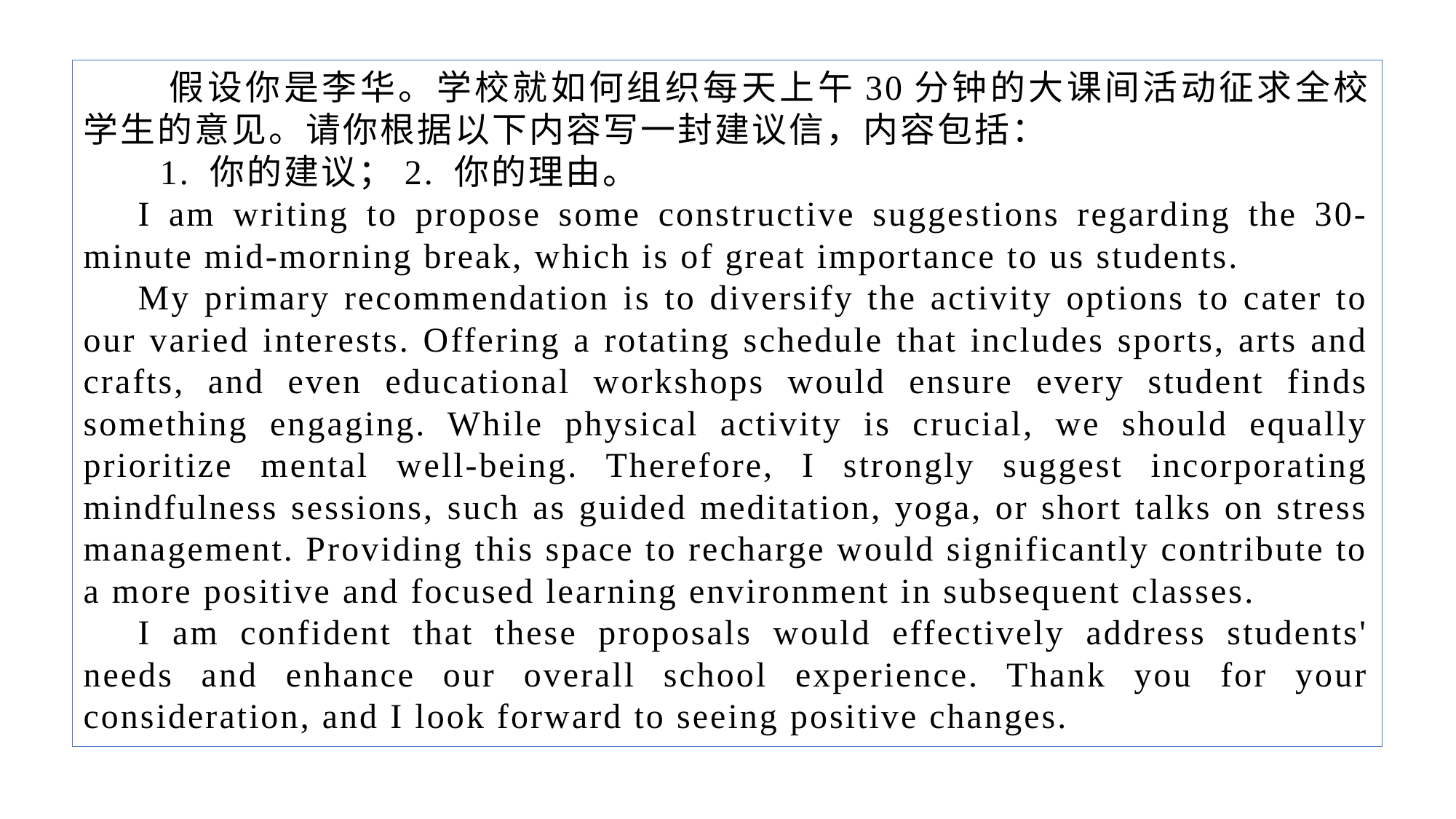

假设你是李华。学校就如何组织每天上午30分钟的大课间活动征求全校学生的意见。请你根据以下内容写一封建议信，内容包括：
  1. 你的建议；2. 你的理由。
I am writing to propose some constructive suggestions regarding the 30-minute mid-morning break, which is of great importance to us students.
My primary recommendation is to diversify the activity options to cater to our varied interests. Offering a rotating schedule that includes sports, arts and crafts, and even educational workshops would ensure every student finds something engaging. While physical activity is crucial, we should equally prioritize mental well-being. Therefore, I strongly suggest incorporating mindfulness sessions, such as guided meditation, yoga, or short talks on stress management. Providing this space to recharge would significantly contribute to a more positive and focused learning environment in subsequent classes.
I am confident that these proposals would effectively address students' needs and enhance our overall school experience. Thank you for your consideration, and I look forward to seeing positive changes.